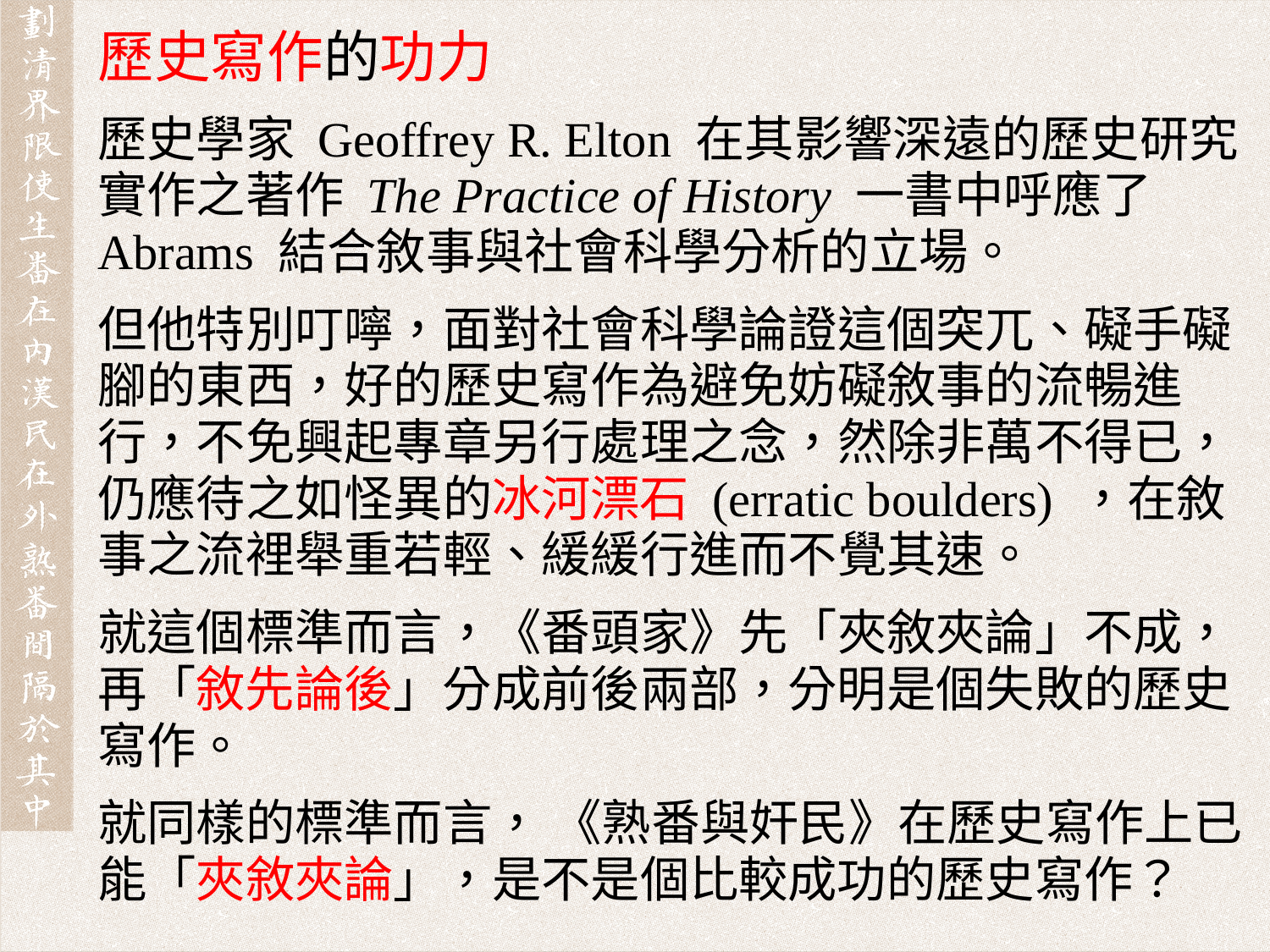

歷史寫作的功力
歷史學家 Geoffrey R. Elton 在其影響深遠的歷史研究實作之著作 The Practice of History 一書中呼應了 Abrams 結合敘事與社會科學分析的立場。
但他特別叮嚀，面對社會科學論證這個突兀、礙手礙腳的東西，好的歷史寫作為避免妨礙敘事的流暢進行，不免興起專章另行處理之念，然除非萬不得已，仍應待之如怪異的冰河漂石 (erratic boulders) ，在敘事之流裡舉重若輕、緩緩行進而不覺其速。
就這個標準而言，《番頭家》先「夾敘夾論」不成，再「敘先論後」分成前後兩部，分明是個失敗的歷史寫作。
就同樣的標準而言， 《熟番與奸民》在歷史寫作上已能「夾敘夾論」，是不是個比較成功的歷史寫作？